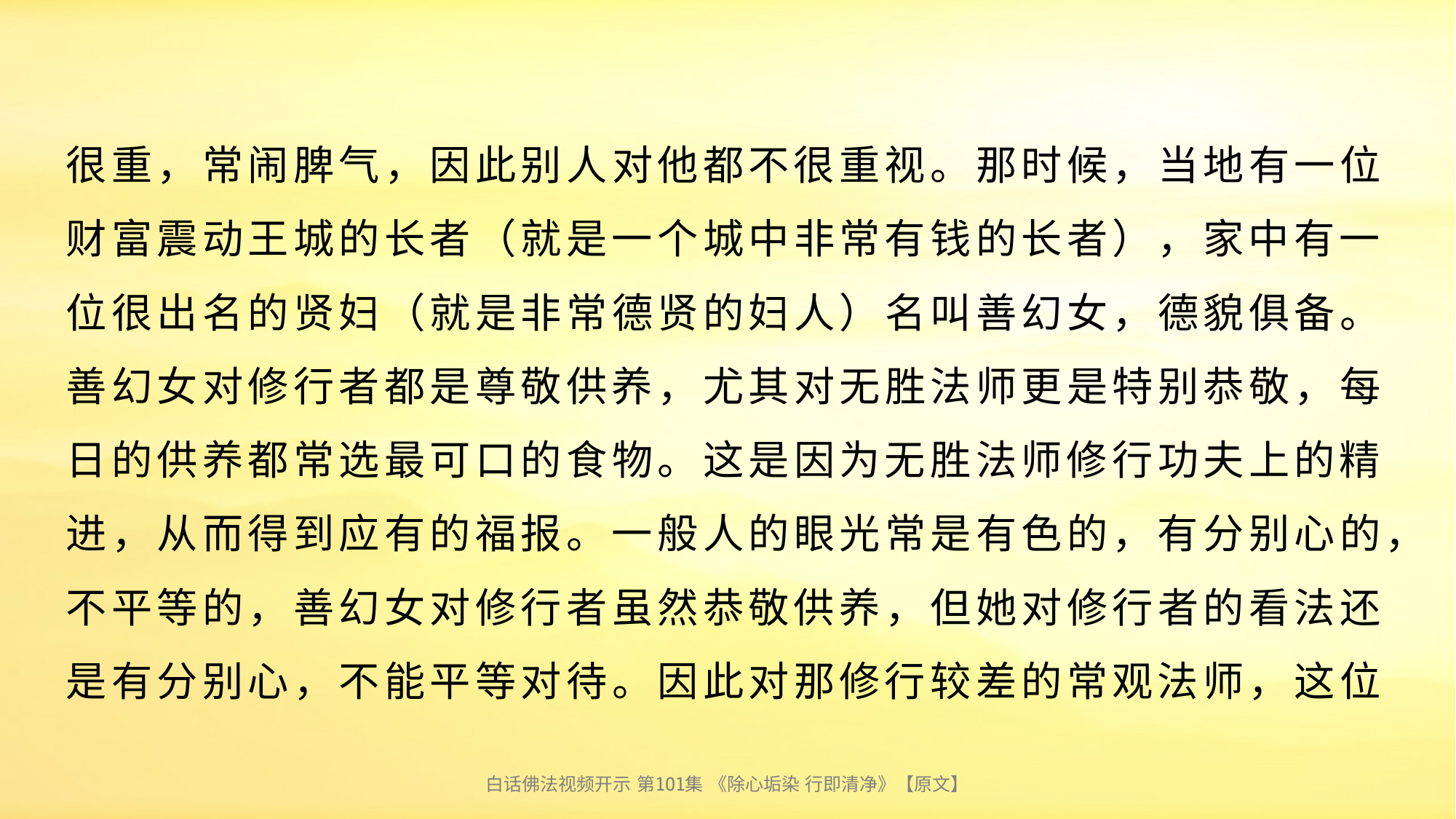

# 很重，常闹脾气，因此别人对他都不很重视。那时候，当地有一位财富震动王城的长者（就是一个城中非常有钱的长者），家中有一位很出名的贤妇（就是非常德贤的妇人）名叫善幻女，德貌俱备。善幻女对修行者都是尊敬供养，尤其对无胜法师更是特别恭敬，每日的供养都常选最可口的食物。这是因为无胜法师修行功夫上的精进，从而得到应有的福报。一般人的眼光常是有色的，有分别心的，不平等的，善幻女对修行者虽然恭敬供养，但她对修行者的看法还是有分别心，不能平等对待。因此对那修行较差的常观法师，这位
白话佛法视频开示 第101集 《除心垢染 行即清净》【原文】